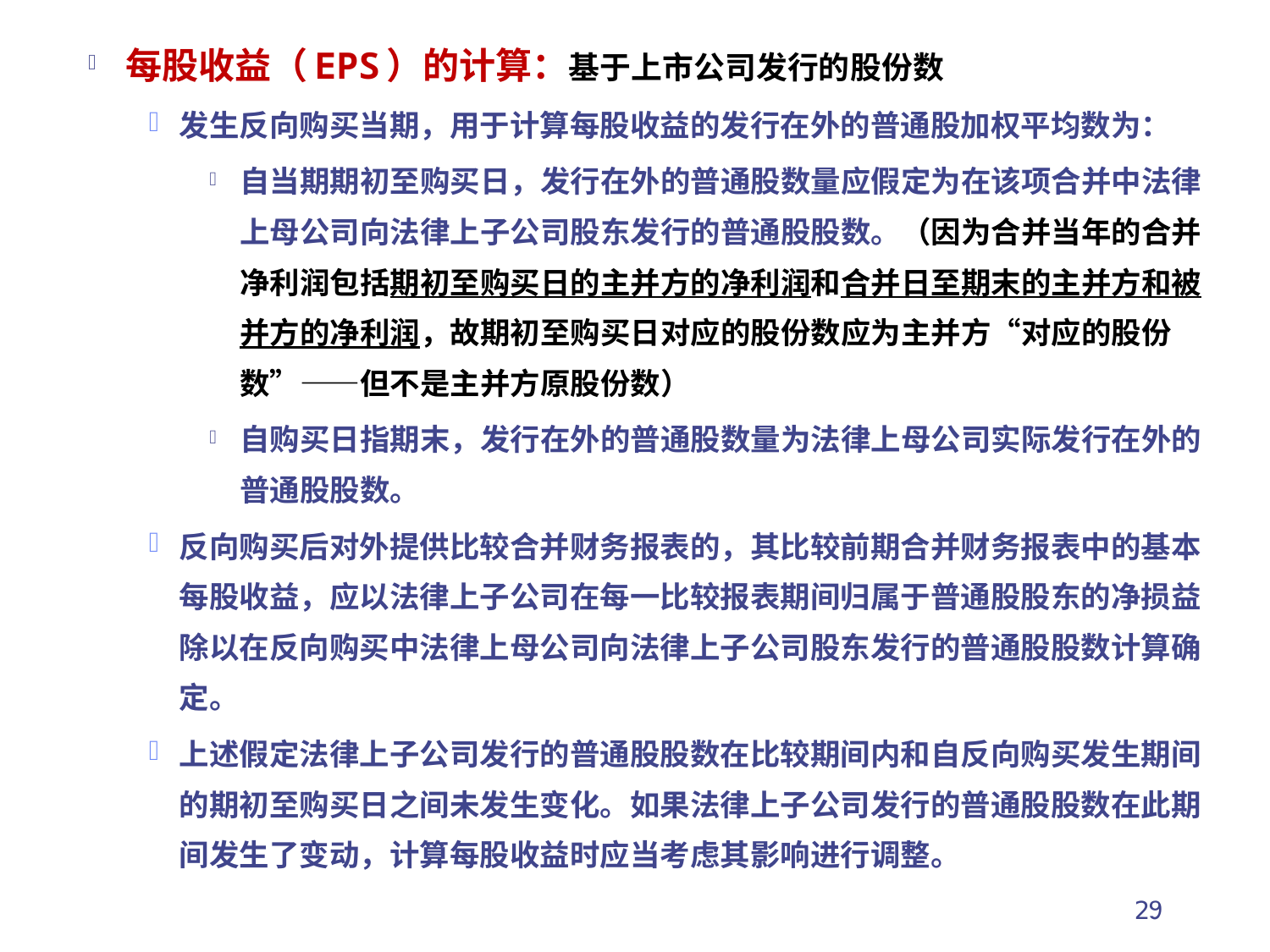

每股收益（EPS）的计算：基于上市公司发行的股份数
发生反向购买当期，用于计算每股收益的发行在外的普通股加权平均数为：
自当期期初至购买日，发行在外的普通股数量应假定为在该项合并中法律上母公司向法律上子公司股东发行的普通股股数。（因为合并当年的合并净利润包括期初至购买日的主并方的净利润和合并日至期末的主并方和被并方的净利润，故期初至购买日对应的股份数应为主并方“对应的股份数”——但不是主并方原股份数）
自购买日指期末，发行在外的普通股数量为法律上母公司实际发行在外的普通股股数。
反向购买后对外提供比较合并财务报表的，其比较前期合并财务报表中的基本每股收益，应以法律上子公司在每一比较报表期间归属于普通股股东的净损益除以在反向购买中法律上母公司向法律上子公司股东发行的普通股股数计算确定。
上述假定法律上子公司发行的普通股股数在比较期间内和自反向购买发生期间的期初至购买日之间未发生变化。如果法律上子公司发行的普通股股数在此期间发生了变动，计算每股收益时应当考虑其影响进行调整。
29